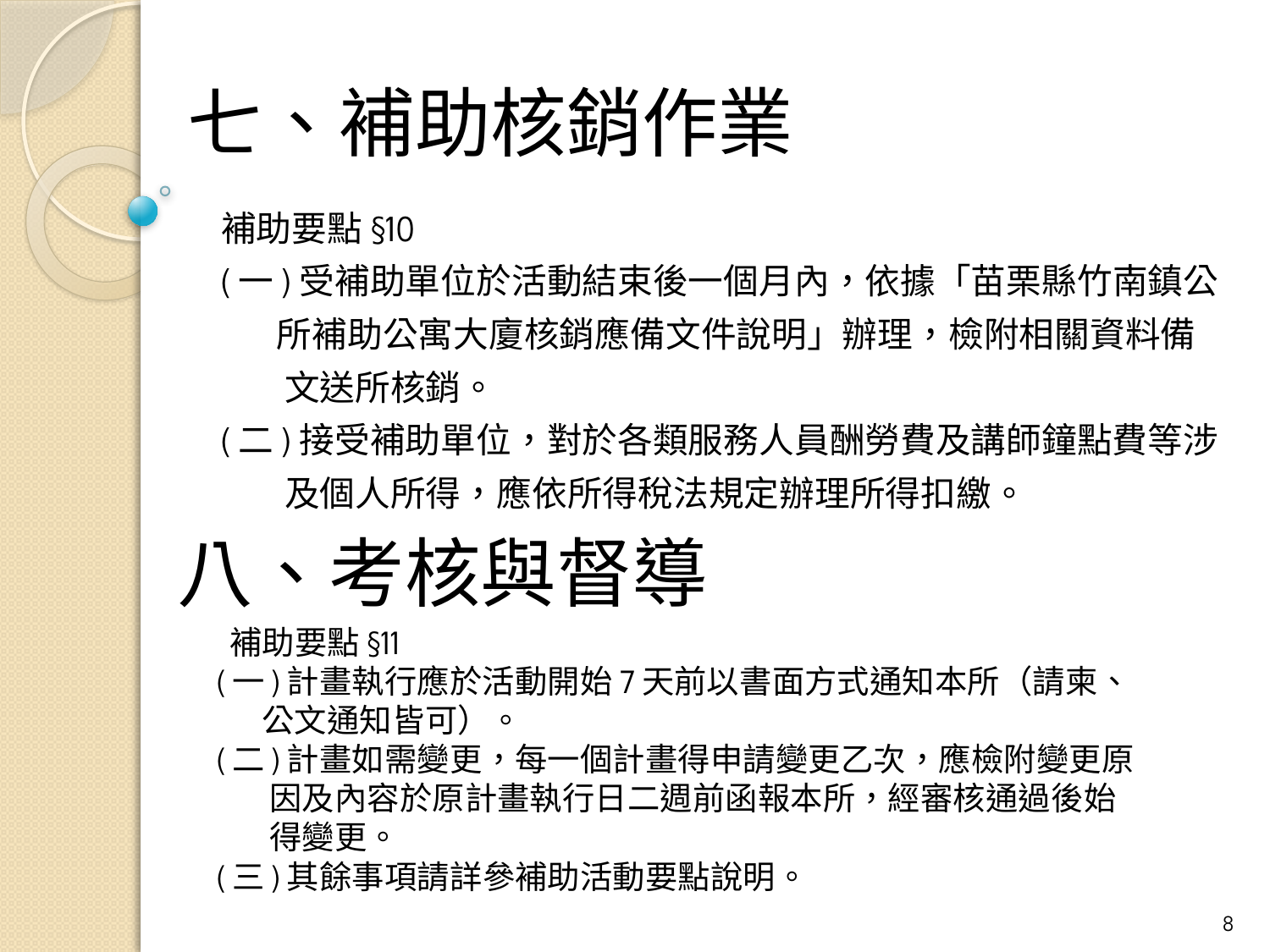

# 七、補助核銷作業
補助要點§10
(一)受補助單位於活動結束後一個月內，依據「苗栗縣竹南鎮公
      所補助公寓大廈核銷應備文件說明」辦理，檢附相關資料備
       文送所核銷。
(二)接受補助單位，對於各類服務人員酬勞費及講師鐘點費等涉
       及個人所得，應依所得稅法規定辦理所得扣繳。

八、考核與督導
   補助要點§11
  (一)計畫執行應於活動開始7天前以書面方式通知本所（請柬、
        公文通知皆可）。
  (二)計畫如需變更，每一個計畫得申請變更乙次，應檢附變更原
         因及內容於原計畫執行日二週前函報本所，經審核通過後始
         得變更。
  (三)其餘事項請詳參補助活動要點說明。

8